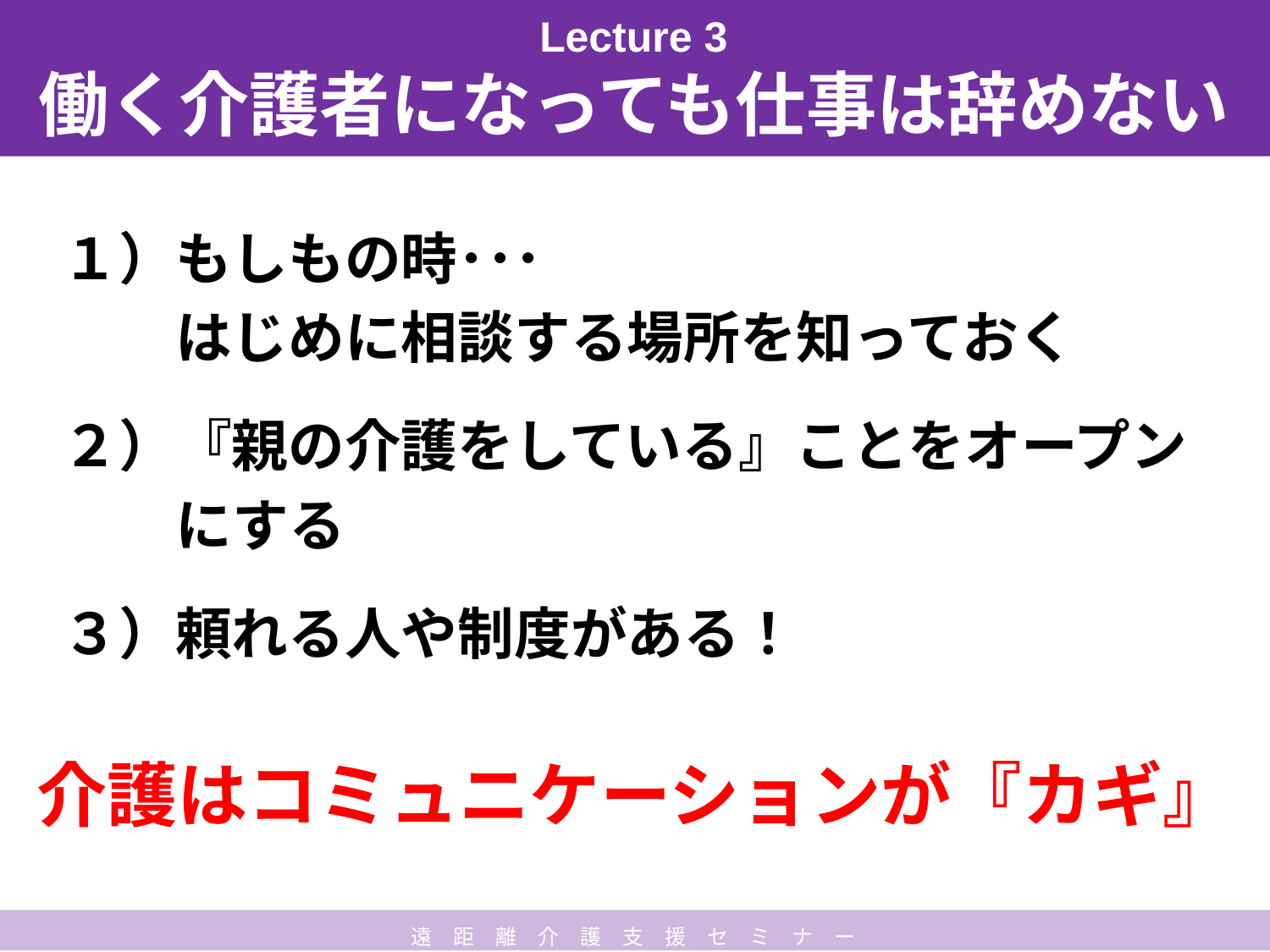

Lecture 3
働く介護者になっても仕事は辞めない
１）もしもの時･･･
　　はじめに相談する場所を知っておく

２）『親の介護をしている』ことをオープン
　　にする

３）頼れる人や制度がある！
介護はコミュニケーションが『カギ』
遠　距　離　介　護　支　援　セ　ミ　ナ　ー